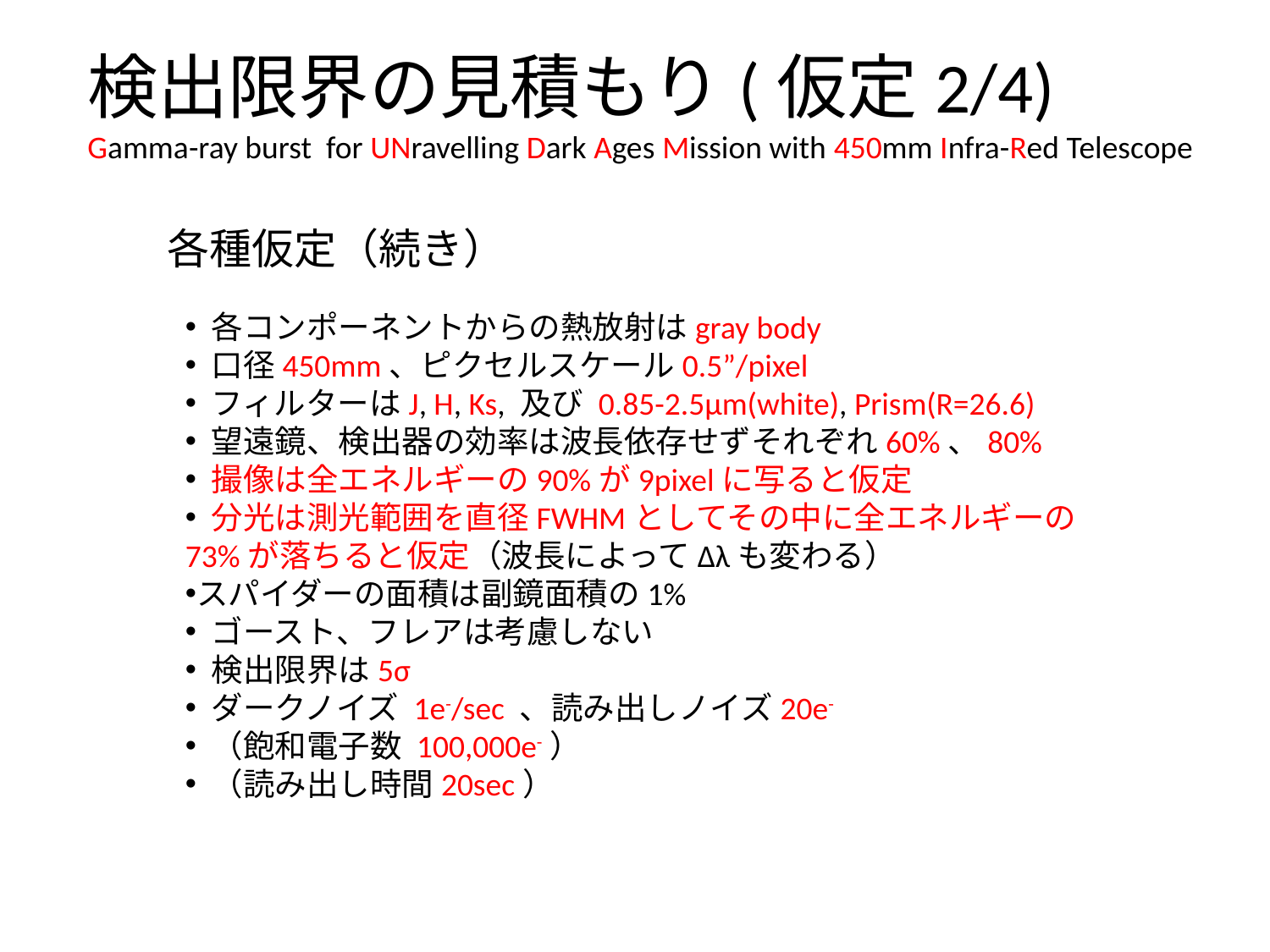

検出限界の見積もり(仮定2/4)
Gamma-ray burst  for UNravelling Dark Ages Mission with 450mm Infra-Red Telescope
各種仮定（続き）
 各コンポーネントからの熱放射はgray body
 口径450mm、ピクセルスケール0.5”/pixel
 フィルターはJ, H, Ks, 及び 0.85-2.5μm(white), Prism(R=26.6)
 望遠鏡、検出器の効率は波長依存せずそれぞれ60%、80%
 撮像は全エネルギーの90%が9pixelに写ると仮定
 分光は測光範囲を直径FWHMとしてその中に全エネルギーの73%が落ちると仮定（波長によってΔλも変わる）
スパイダーの面積は副鏡面積の1%
 ゴースト、フレアは考慮しない
 検出限界は5σ
 ダークノイズ 1e-/sec 、読み出しノイズ20e-
 （飽和電子数 100,000e-）
 （読み出し時間20sec）